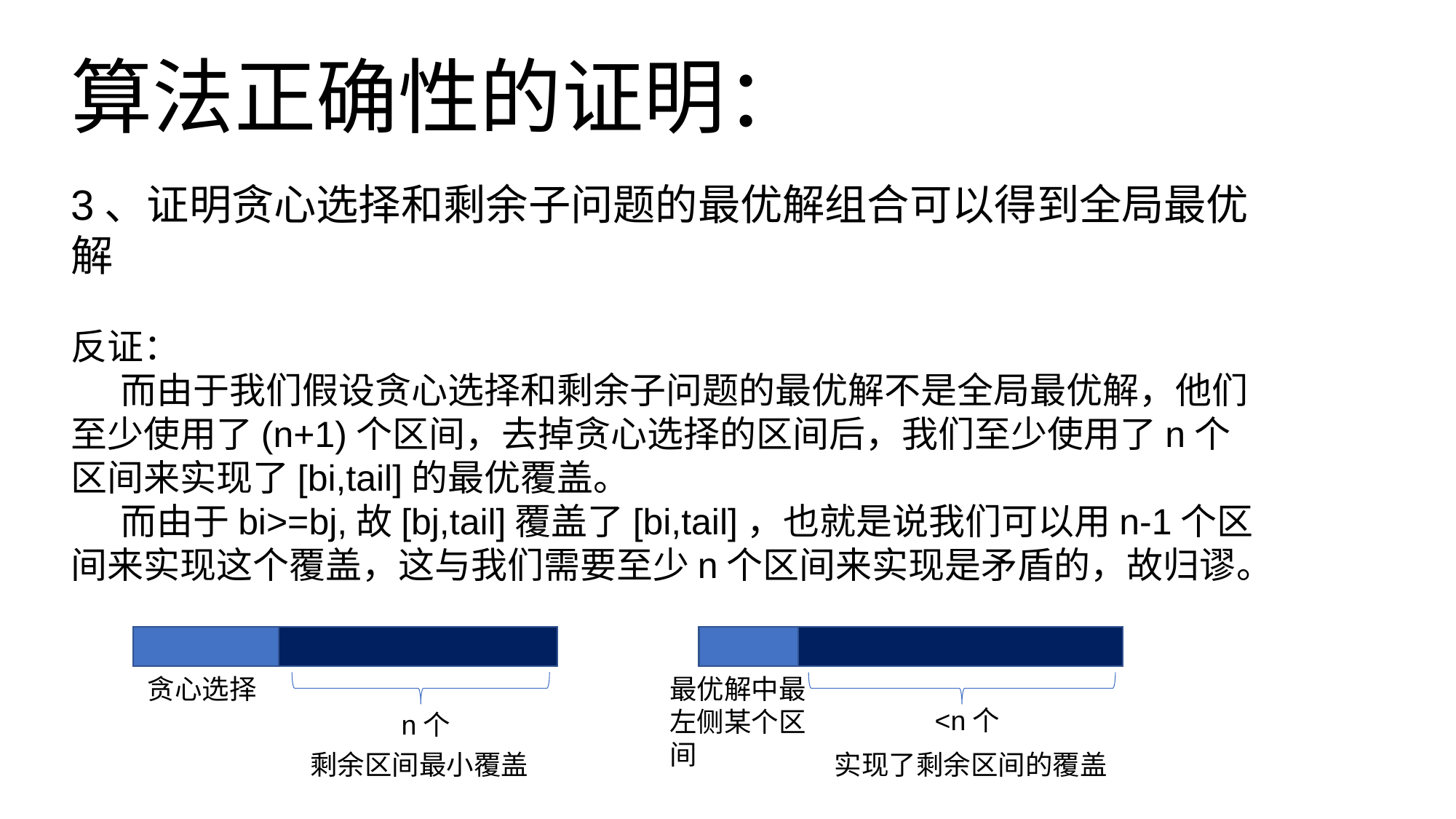

算法正确性的证明：
3、证明贪心选择和剩余子问题的最优解组合可以得到全局最优解

反证：
     而由于我们假设贪心选择和剩余子问题的最优解不是全局最优解，他们至少使用了(n+1)个区间，去掉贪心选择的区间后，我们至少使用了n个区间来实现了[bi,tail]的最优覆盖。
     而由于bi>=bj,故[bj,tail]覆盖了[bi,tail]，也就是说我们可以用n-1个区间来实现这个覆盖，这与我们需要至少n个区间来实现是矛盾的，故归谬。

贪心选择
最优解中最左侧某个区间
<n个
n个
剩余区间最小覆盖
实现了剩余区间的覆盖